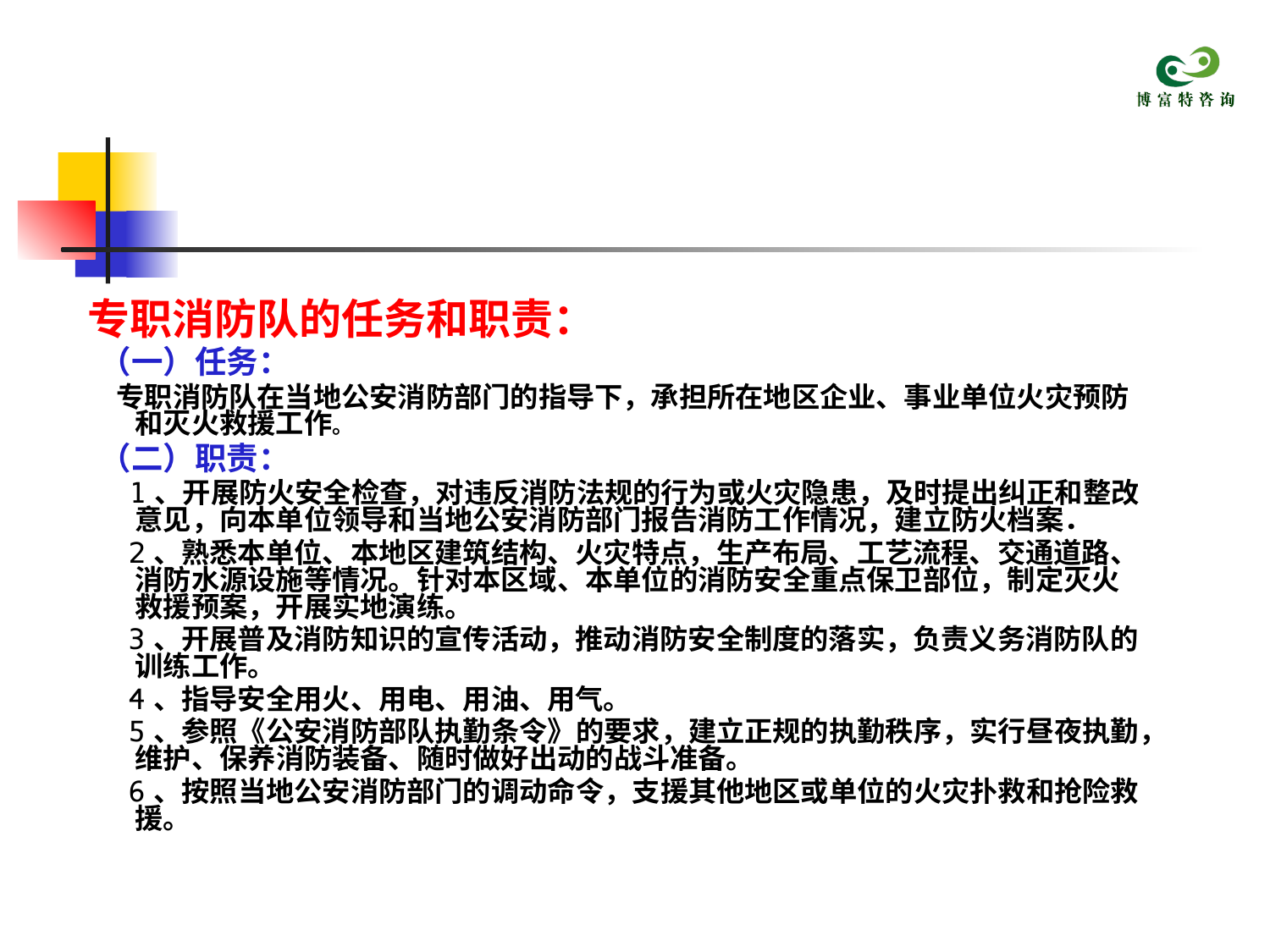

#
专职消防队的任务和职责：
  （一）任务：
       专职消防队在当地公安消防部门的指导下，承担所在地区企业、事业单位火灾预防和灭火救援工作。
  （二）职责：
          1、开展防火安全检查，对违反消防法规的行为或火灾隐患，及时提出纠正和整改意见，向本单位领导和当地公安消防部门报告消防工作情况，建立防火档案．
     2、熟悉本单位、本地区建筑结构、火灾特点，生产布局、工艺流程、交通道路、消防水源设施等情况。针对本区域、本单位的消防安全重点保卫部位，制定灭火救援预案，开展实地演练。
     3、开展普及消防知识的宣传活动，推动消防安全制度的落实，负责义务消防队的训练工作。
     4、指导安全用火、用电、用油、用气。
     5、参照《公安消防部队执勤条令》的要求，建立正规的执勤秩序，实行昼夜执勤，维护、保养消防装备、随时做好出动的战斗准备。
     6、按照当地公安消防部门的调动命令，支援其他地区或单位的火灾扑救和抢险救援。